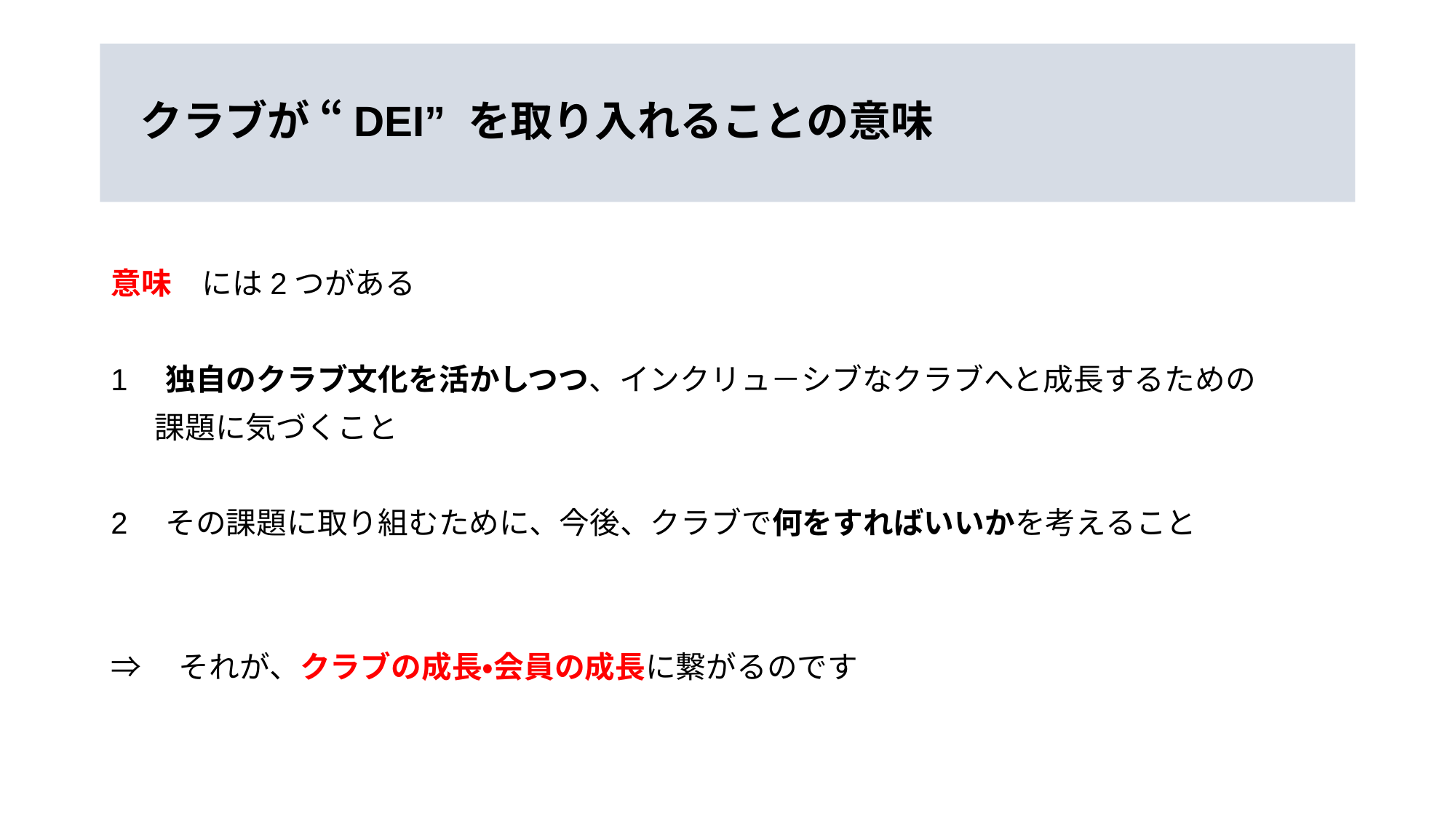

# クラブが “DEI” を取り入れることの意味
意味　には2つがある

1　独自のクラブ文化を活かしつつ、インクリュ－シブなクラブへと成長するための
　  課題に気づくこと

2　その課題に取り組むために、今後、クラブで何をすればいいかを考えること

⇒　それが、クラブの成長・会員の成長に繋がるのです